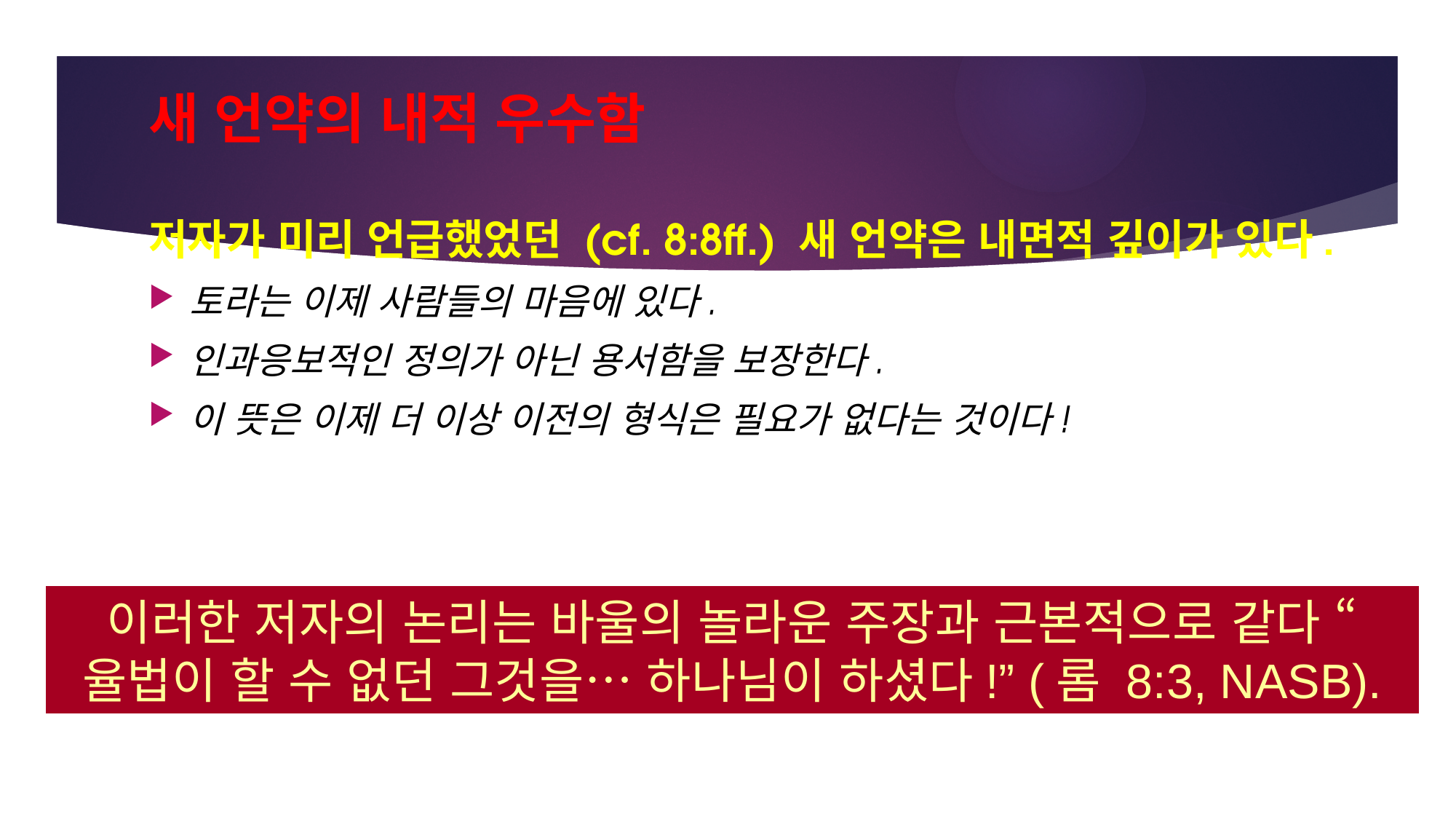

# 새 언약의 내적 우수함
저자가 미리 언급했었던 (cf. 8:8ff.) 새 언약은 내면적 깊이가 있다.
토라는 이제 사람들의 마음에 있다.
인과응보적인 정의가 아닌 용서함을 보장한다.
이 뜻은 이제 더 이상 이전의 형식은 필요가 없다는 것이다!
이러한 저자의 논리는 바울의 놀라운 주장과 근본적으로 같다 “율법이 할 수 없던 그것을… 하나님이 하셨다!” (롬 8:3, NASB).